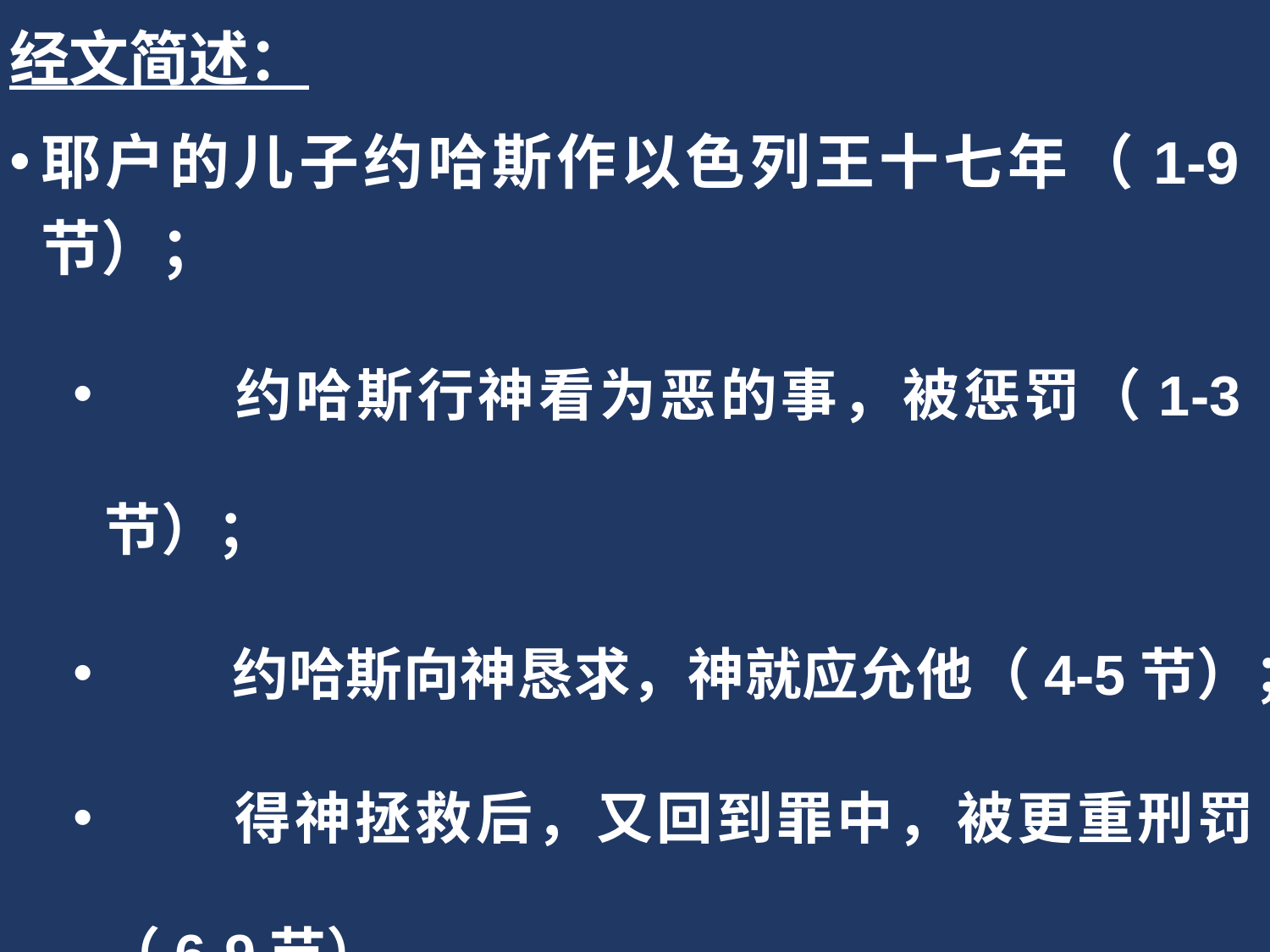

经文简述：
耶户的儿子约哈斯作以色列王十七年（1-9节）；
	约哈斯行神看为恶的事，被惩罚（1-3节）；
	约哈斯向神恳求，神就应允他（4-5节）；
	得神拯救后，又回到罪中，被更重刑罚（6-9节）。